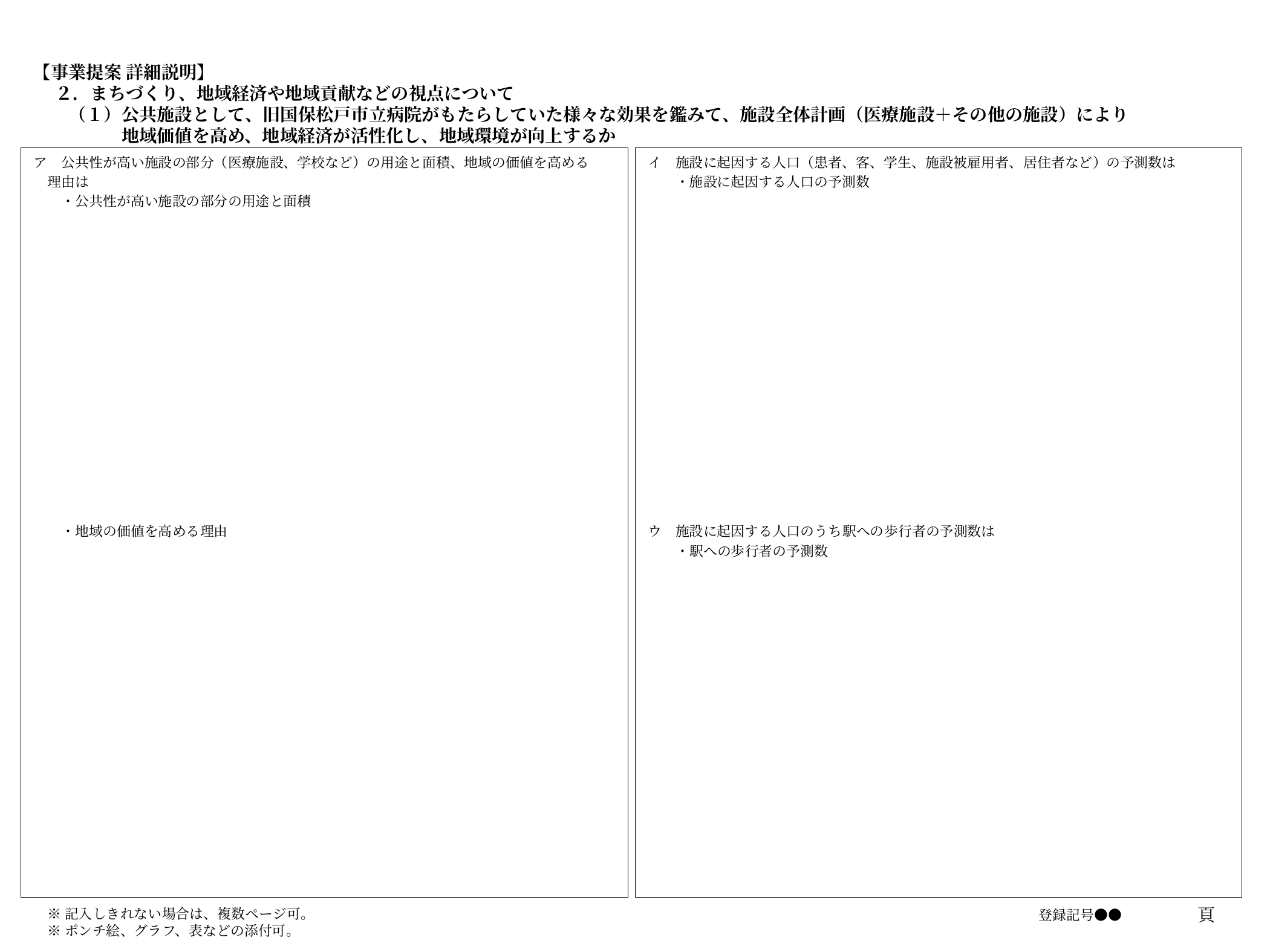

# 【事業提案 詳細説明】 　 ２．まちづくり、地域経済や地域貢献などの視点について 　　（１）公共施設として、旧国保松戸市立病院がもたらしていた様々な効果を鑑みて、施設全体計画（医療施設＋その他の施設）により 　　　　　地域価値を高め、地域経済が活性化し、地域環境が向上するか
ア　公共性が高い施設の部分（医療施設、学校など）の用途と面積、地域の価値を高める
　理由は
　　・公共性が高い施設の部分の用途と面積

　　・地域の価値を高める理由

イ　施設に起因する人口（患者、客、学生、施設被雇用者、居住者など）の予測数は
　　・施設に起因する人口の予測数

ウ　施設に起因する人口のうち駅への歩行者の予測数は
　　・駅への歩行者の予測数
登録記号●●
頁
※記入しきれない場合は、複数ページ可。
※ポンチ絵、グラフ、表などの添付可。